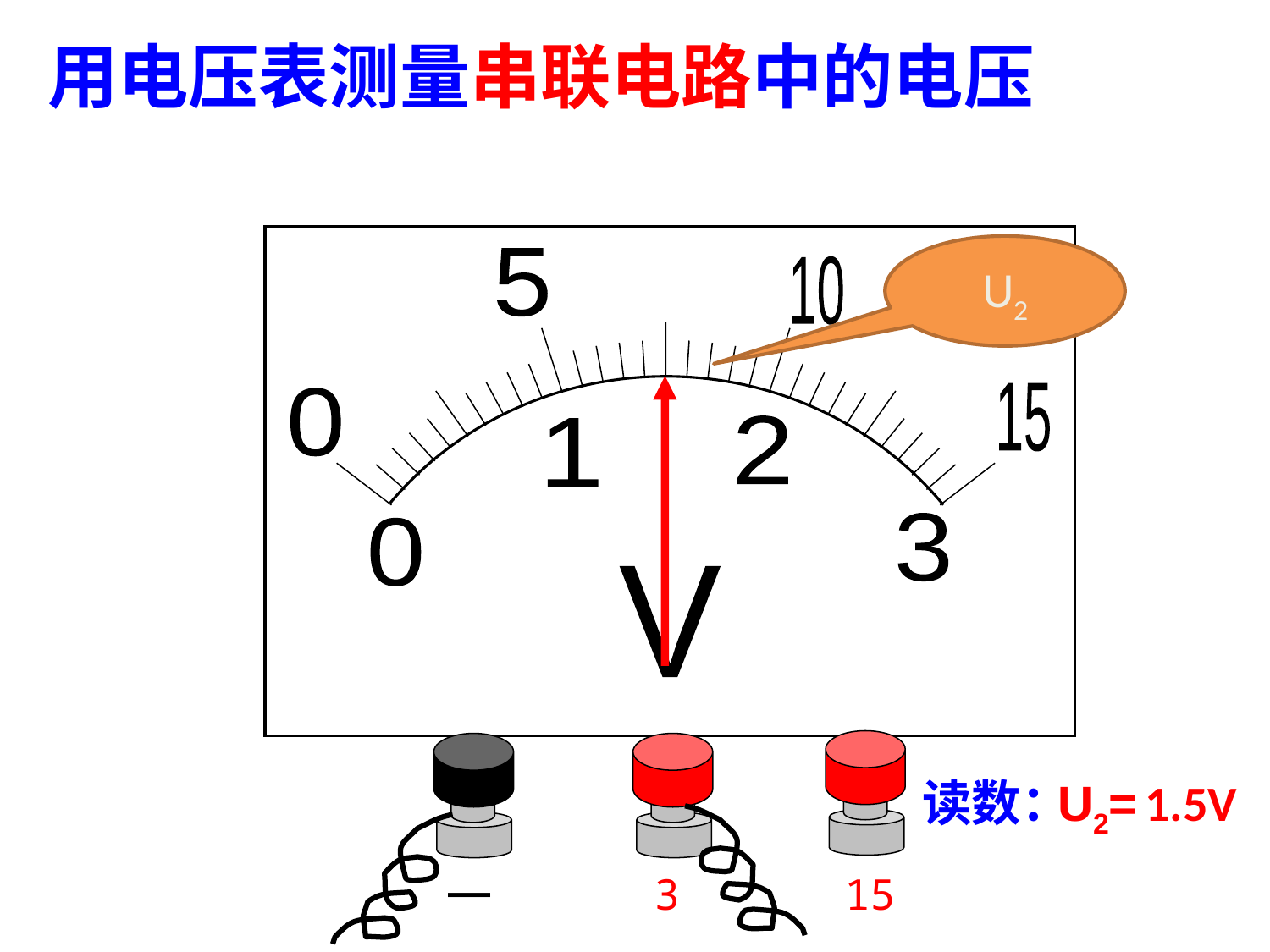

用电压表测量串联电路中的电压

5
10
15
0
2
1
3
0
V
U2

—
3
15
读数：
U2= 1.5V